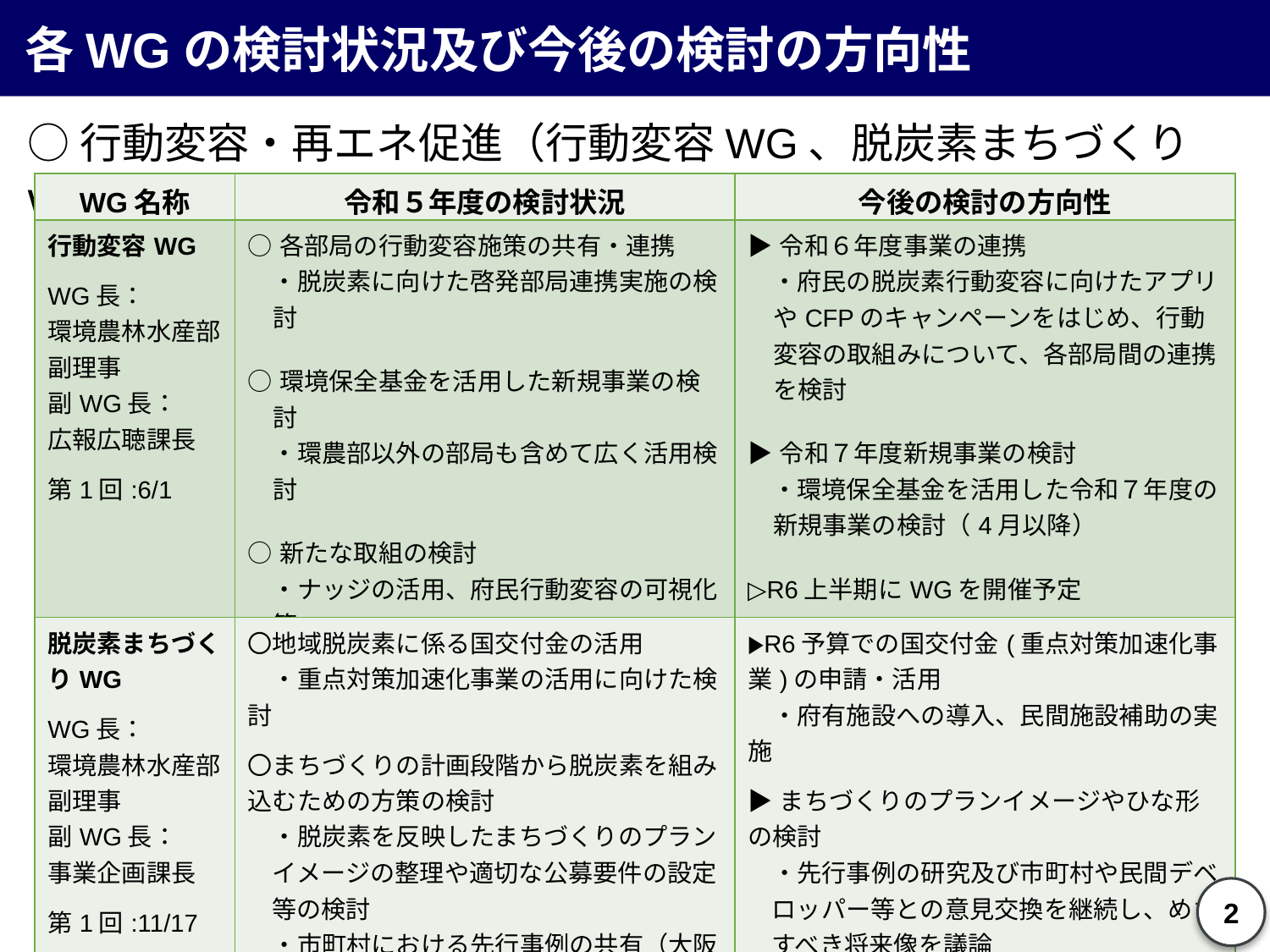

各WGの検討状況及び今後の検討の方向性
○行動変容・再エネ促進（行動変容WG、脱炭素まちづくりWG）
| WG名称 | 令和５年度の検討状況 | 今後の検討の方向性 |
| --- | --- | --- |
| 行動変容WG WG長： 環境農林水産部副理事 副WG長： 広報広聴課長 第1回:6/1 | ○各部局の行動変容施策の共有・連携 　・脱炭素に向けた啓発部局連携実施の検討 ○環境保全基金を活用した新規事業の検討 　・環農部以外の部局も含めて広く活用検討 ○新たな取組の検討 　・ナッジの活用、府民行動変容の可視化等 　・庁内の率先行動の強化 | ▶令和６年度事業の連携 　・府民の脱炭素行動変容に向けたアプリやCFPのキャンペーンをはじめ、行動変容の取組みについて、各部局間の連携を検討 ▶令和７年度新規事業の検討 　・環境保全基金を活用した令和７年度の新規事業の検討（4月以降） ▷R6上半期にWGを開催予定 |
| 脱炭素まちづくりWG WG長： 環境農林水産部副理事 副WG長： 事業企画課長 第1回:11/17 | 〇地域脱炭素に係る国交付金の活用 　・重点対策加速化事業の活用に向けた検討 〇まちづくりの計画段階から脱炭素を組み込むための方策の検討 　・脱炭素を反映したまちづくりのプランイメージの整理や適切な公募要件の設定等の検討 　・市町村における先行事例の共有（大阪市・堺市） 　・民間デベロッパーとの勉強会設置 | ▶R6予算での国交付金(重点対策加速化事業)の申請・活用 　・府有施設への導入、民間施設補助の実施 ▶まちづくりのプランイメージやひな形の検討 　・先行事例の研究及び市町村や民間デベロッパー等との意見交換を継続し、めざすべき将来像を議論　　　　　 　　　　　　　　　　　　　　　　　　　　　　　　　など ▷R6上半期にWGを開催予定 |
2